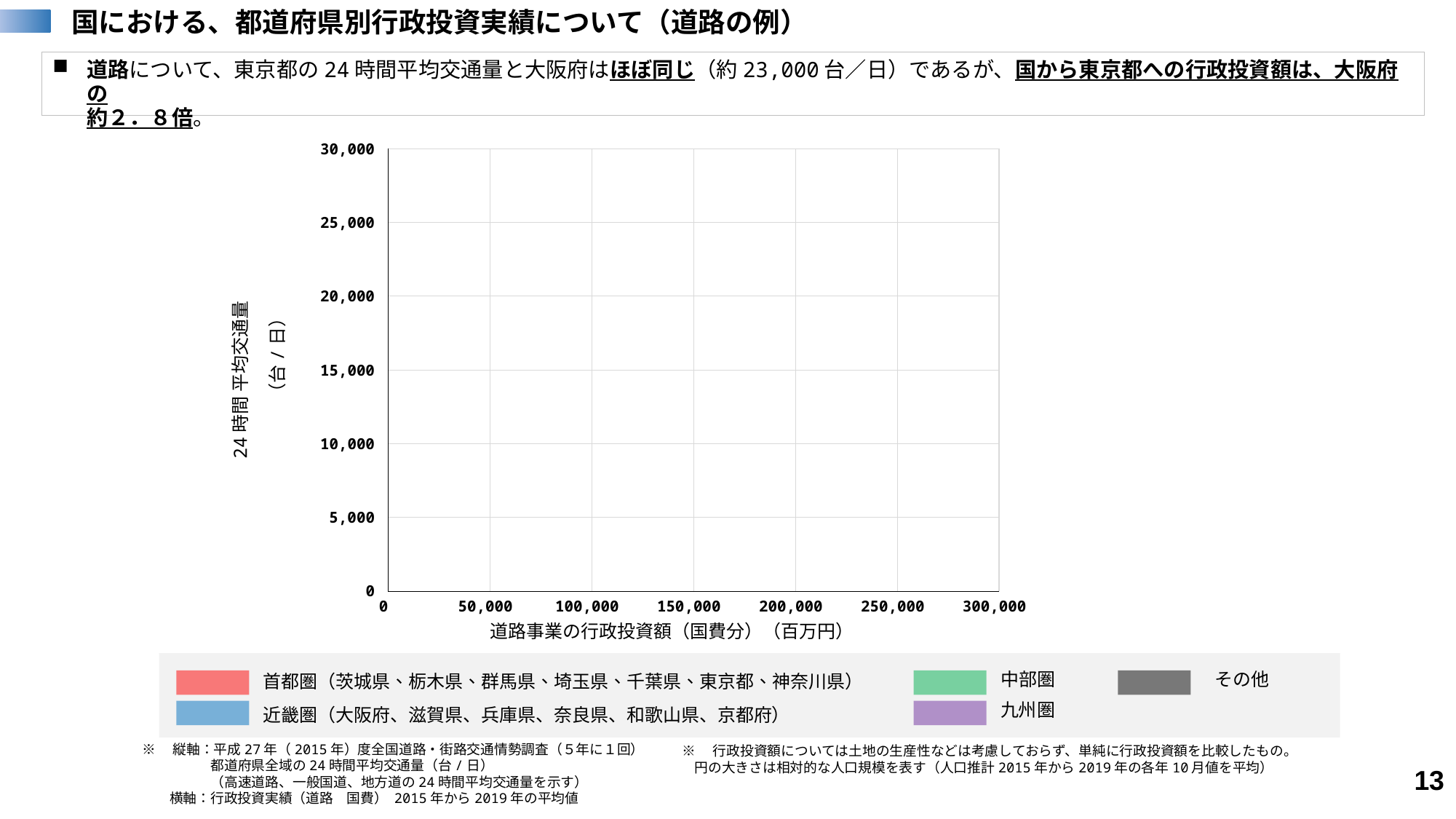

# 国における、都道府県別行政投資実績について（道路の例）
道路について、東京都の24時間平均交通量と大阪府はほぼ同じ（約23,000台／日）であるが、国から東京都への行政投資額は、大阪府の
約２．８倍。

### Chart

| Category |  |  |  |  |  |  |
|---|---|---|---|---|---|---|
（台/日）
24時間 平均交通量
道路事業の行政投資額（国費分）（百万円）

中部圏
その他
首都圏（茨城県、栃木県、群馬県、埼玉県、千葉県、東京都、神奈川県）

九州圏
近畿圏（大阪府、滋賀県、兵庫県、奈良県、和歌山県、京都府）

※　縦軸：平成27年（2015年）度全国道路・街路交通情勢調査（５年に１回）
　　　　　都道府県全域の24時間平均交通量（台/日）
　　　　　（高速道路、一般国道、地方道の24時間平均交通量を示す）
　　横軸：行政投資実績（道路　国費） 2015年から2019年の平均値

※　行政投資額については土地の生産性などは考慮しておらず、単純に行政投資額を比較したもの。
    円の大きさは相対的な人口規模を表す（人口推計2015年から2019年の各年10月値を平均）
13